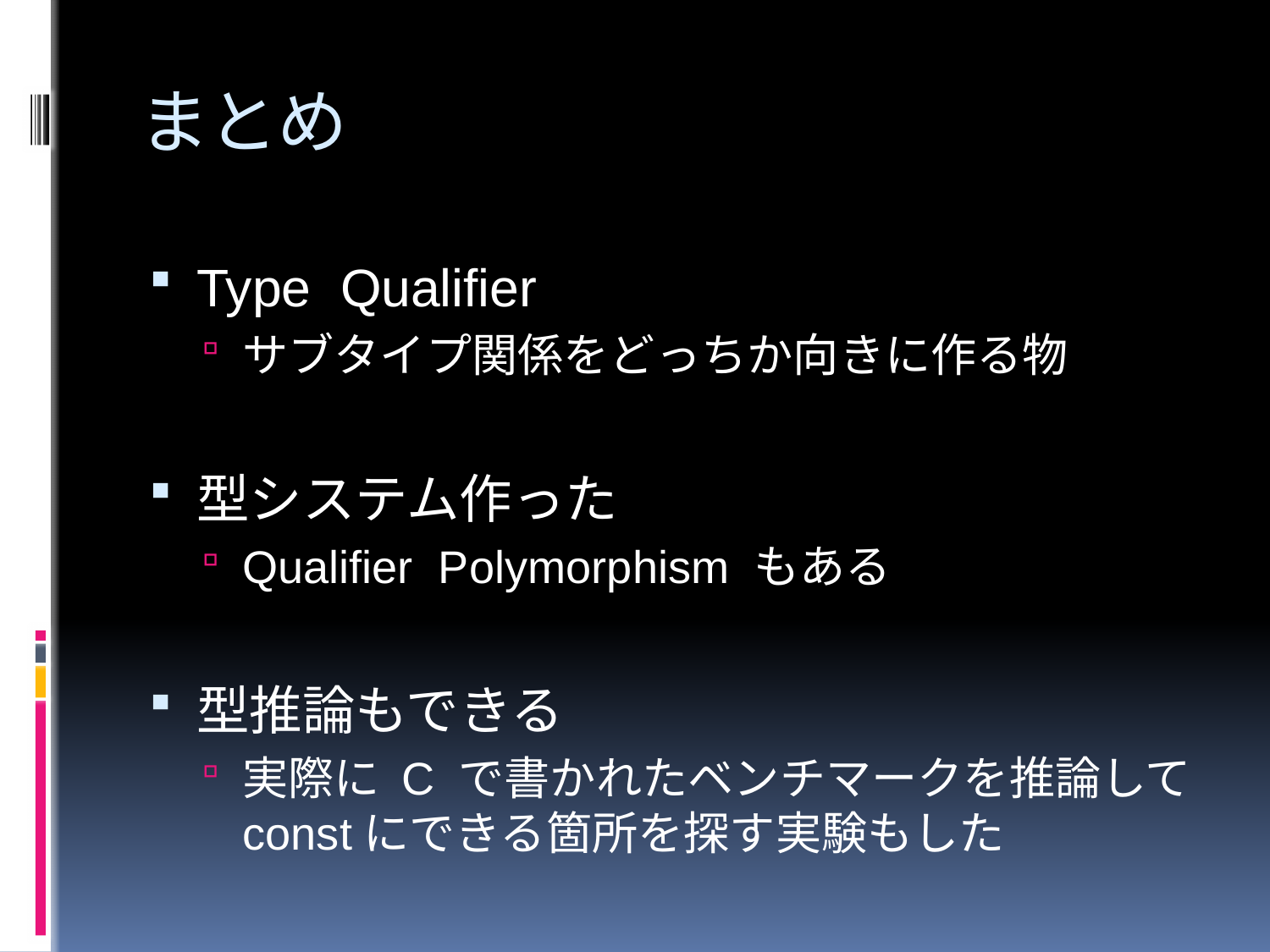

# まとめ
Type  Qualifier
サブタイプ関係をどっちか向きに作る物

型システム作った
Qualifier  Polymorphism もある

型推論もできる
実際に C で書かれたベンチマークを推論してconstにできる箇所を探す実験もした